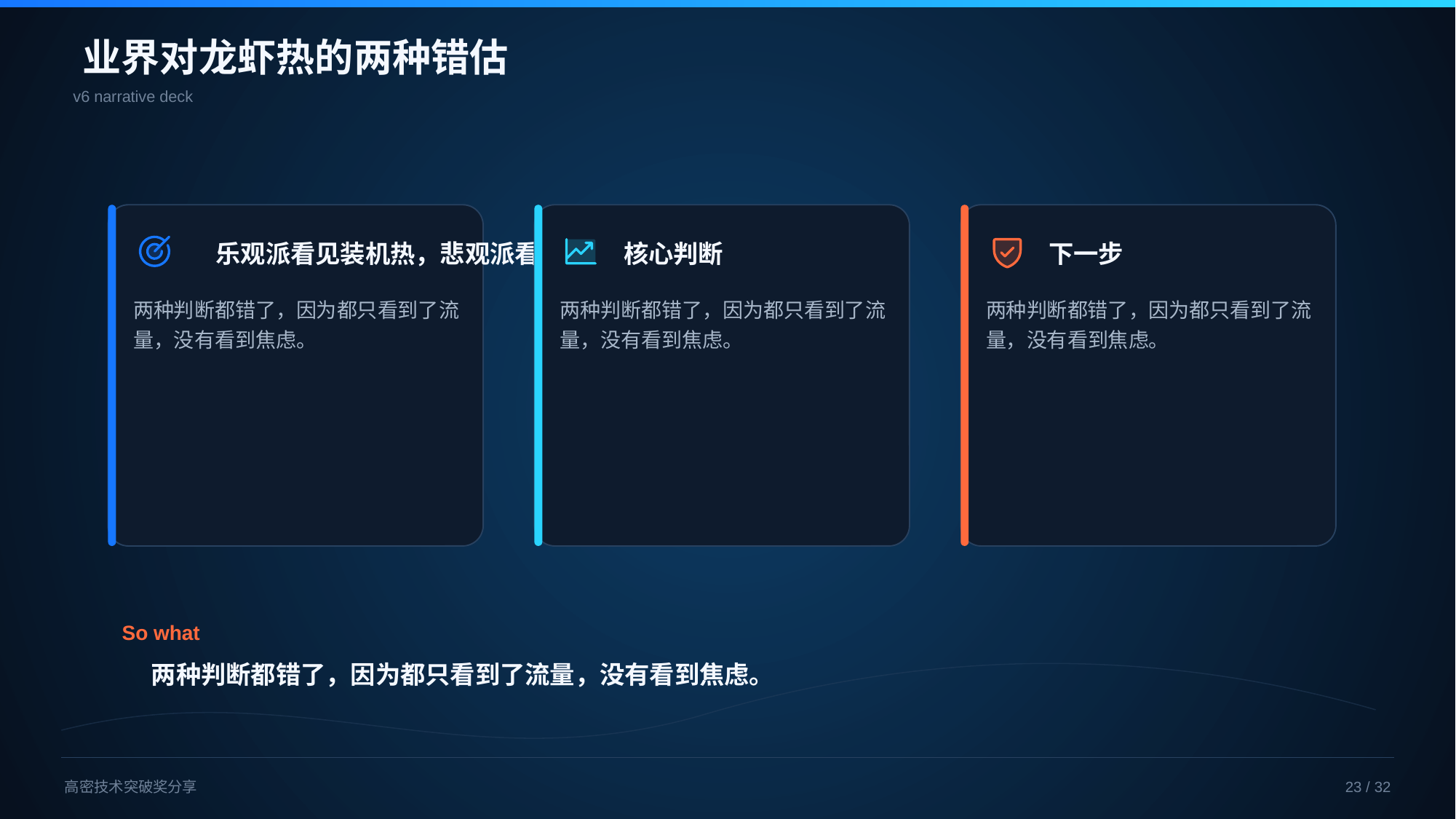

业界对龙虾热的两种错估
v6 narrative deck

乐观派看见装机热，悲观派看见流量回落
两种判断都错了，因为都只看到了流量，没有看到焦虑。

核心判断

两种判断都错了，因为都只看到了流量，没有看到焦虑。

下一步

两种判断都错了，因为都只看到了流量，没有看到焦虑。
So what
两种判断都错了，因为都只看到了流量，没有看到焦虑。

高密技术突破奖分享
23 / 32